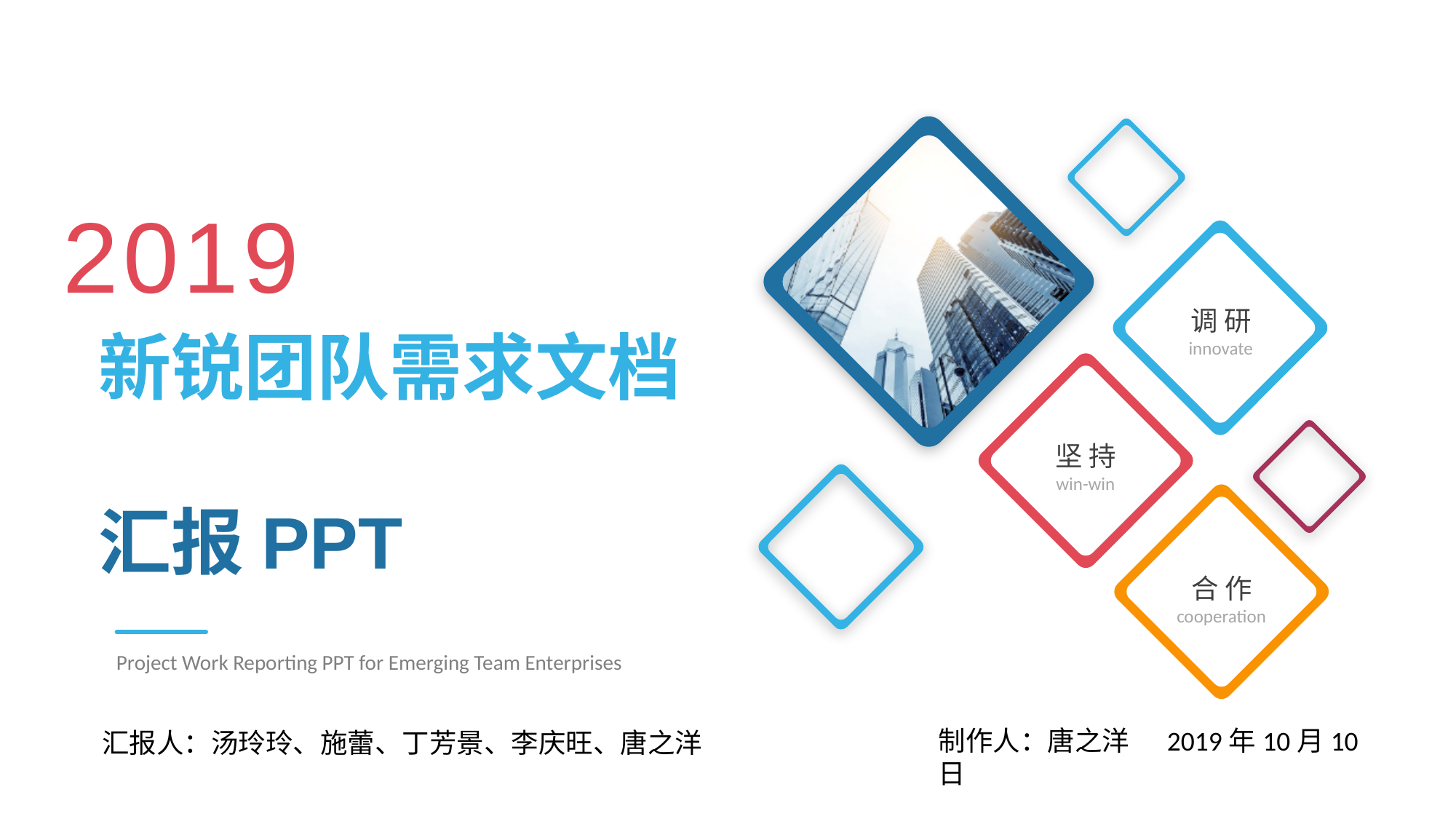

2019

调 研
innovate
新锐团队需求文档

汇报PPT

坚 持
win-win

合 作
cooperation
Project Work Reporting PPT for Emerging Team Enterprises
制作人：唐之洋     2019年10月10日
汇报人：汤玲玲、施蕾、丁芳景、李庆旺、唐之洋